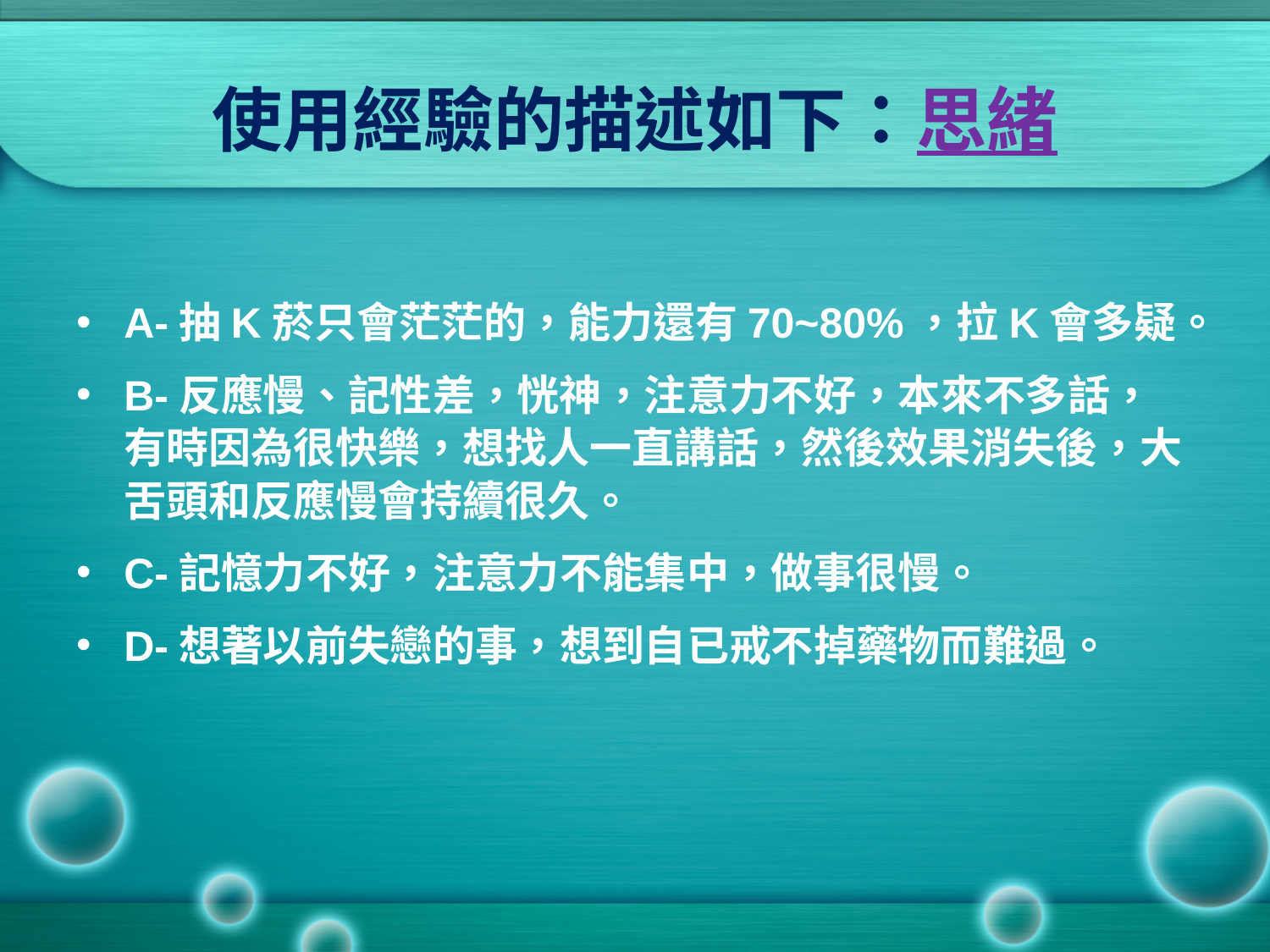

# 使用經驗的描述如下：思緒
A-抽K菸只會茫茫的，能力還有70~80%，拉K會多疑。
B-反應慢、記性差，恍神，注意力不好，本來不多話，有時因為很快樂，想找人一直講話，然後效果消失後，大舌頭和反應慢會持續很久。
C-記憶力不好，注意力不能集中，做事很慢。
D-想著以前失戀的事，想到自已戒不掉藥物而難過。